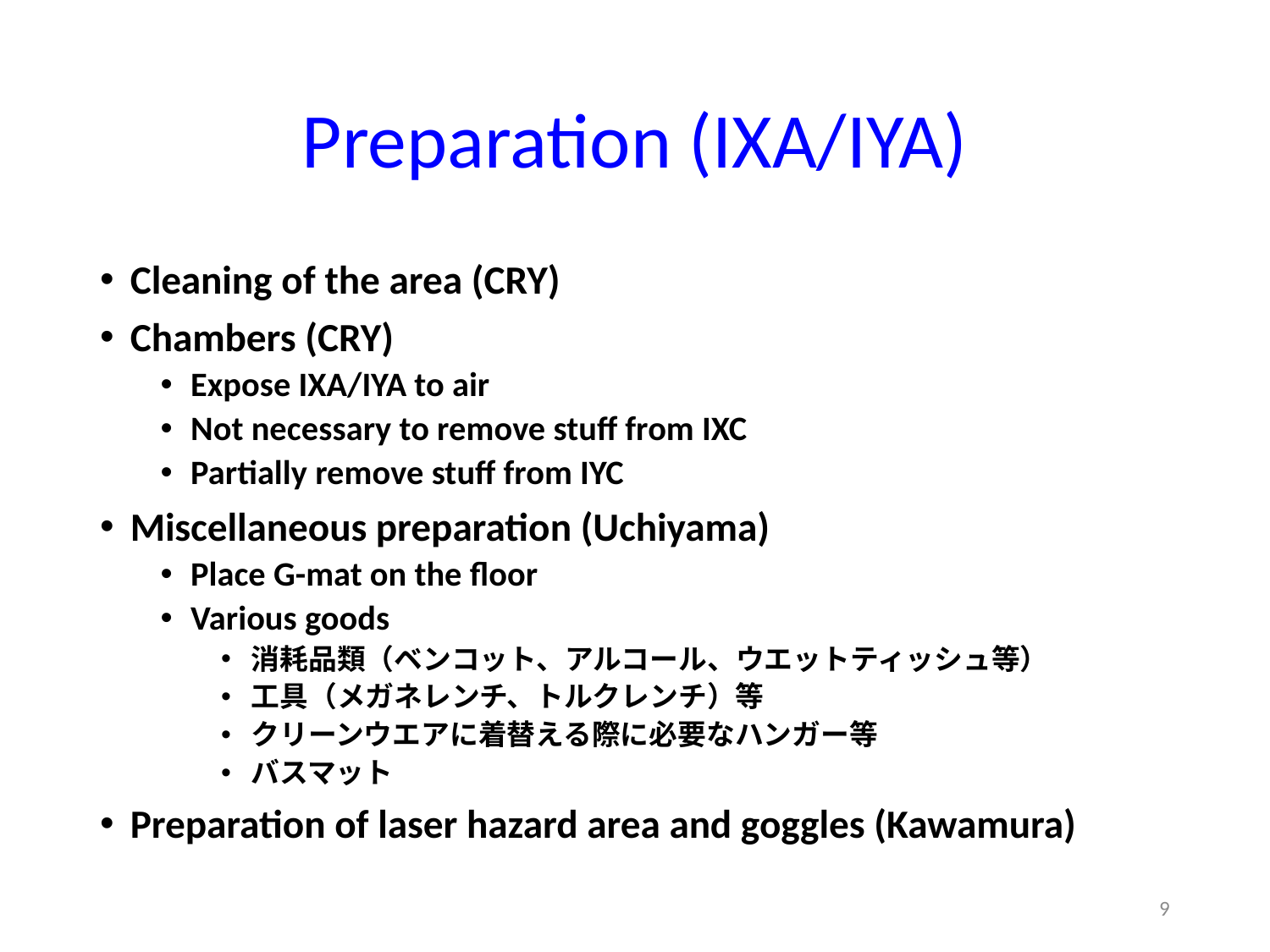

# Preparation (IXA/IYA)
Cleaning of the area (CRY)
Chambers (CRY)
Expose IXA/IYA to air
Not necessary to remove stuff from IXC
Partially remove stuff from IYC
Miscellaneous preparation (Uchiyama)
Place G-mat on the floor
Various goods
消耗品類（ベンコット、アルコール、ウエットティッシュ等）
工具（メガネレンチ、トルクレンチ）等
クリーンウエアに着替える際に必要なハンガー等
バスマット
Preparation of laser hazard area and goggles (Kawamura)

9